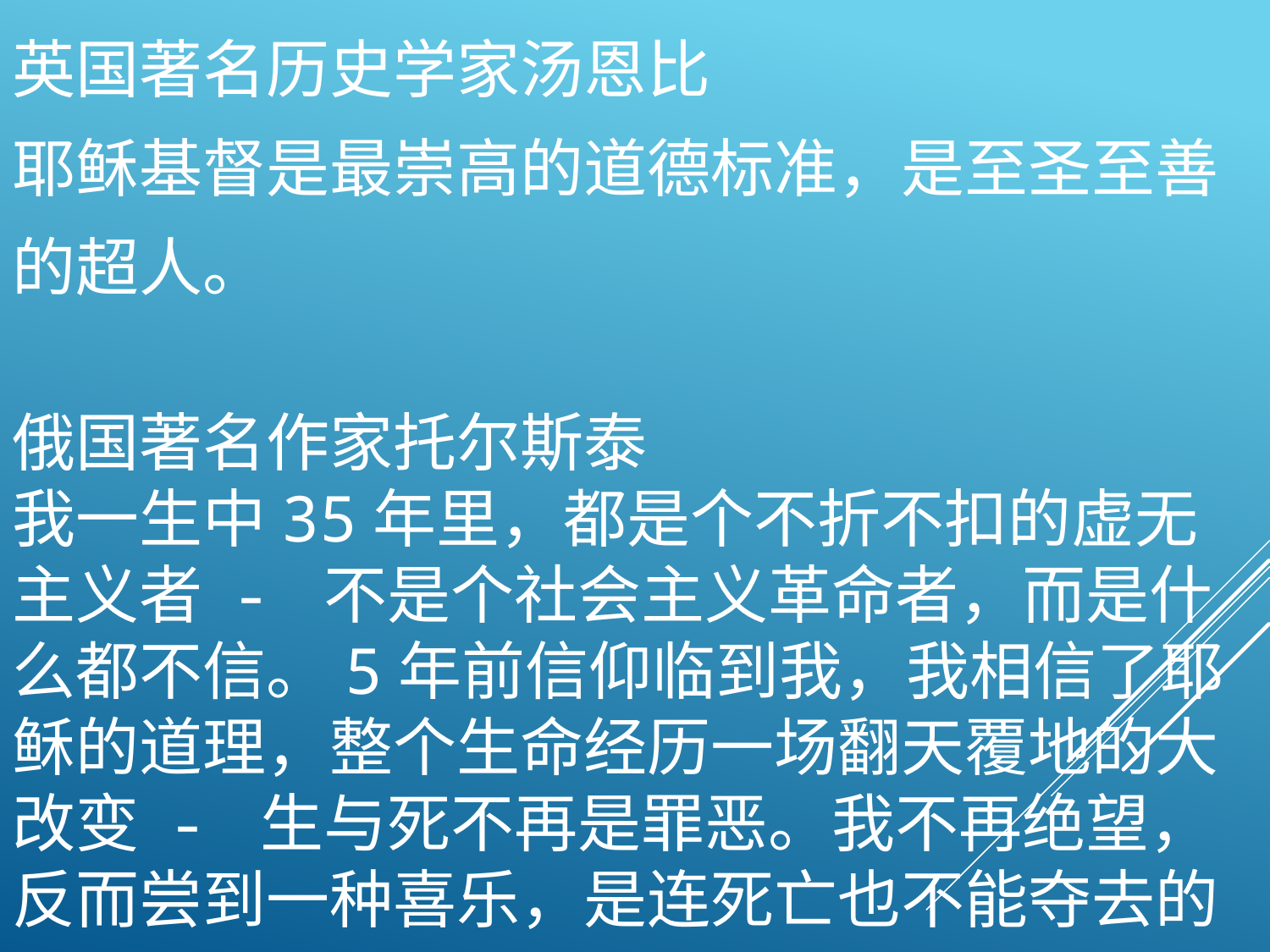

英国著名历史学家汤恩比
耶稣基督是最崇高的道德标准，是至圣至善的超人。

俄国著名作家托尔斯泰
我一生中35年里，都是个不折不扣的虚无主义者 - 不是个社会主义革命者，而是什么都不信。5年前信仰临到我，我相信了耶稣的道理，整个生命经历一场翻天覆地的大改变 - 生与死不再是罪恶。我不再绝望，反而尝到一种喜乐，是连死亡也不能夺去的